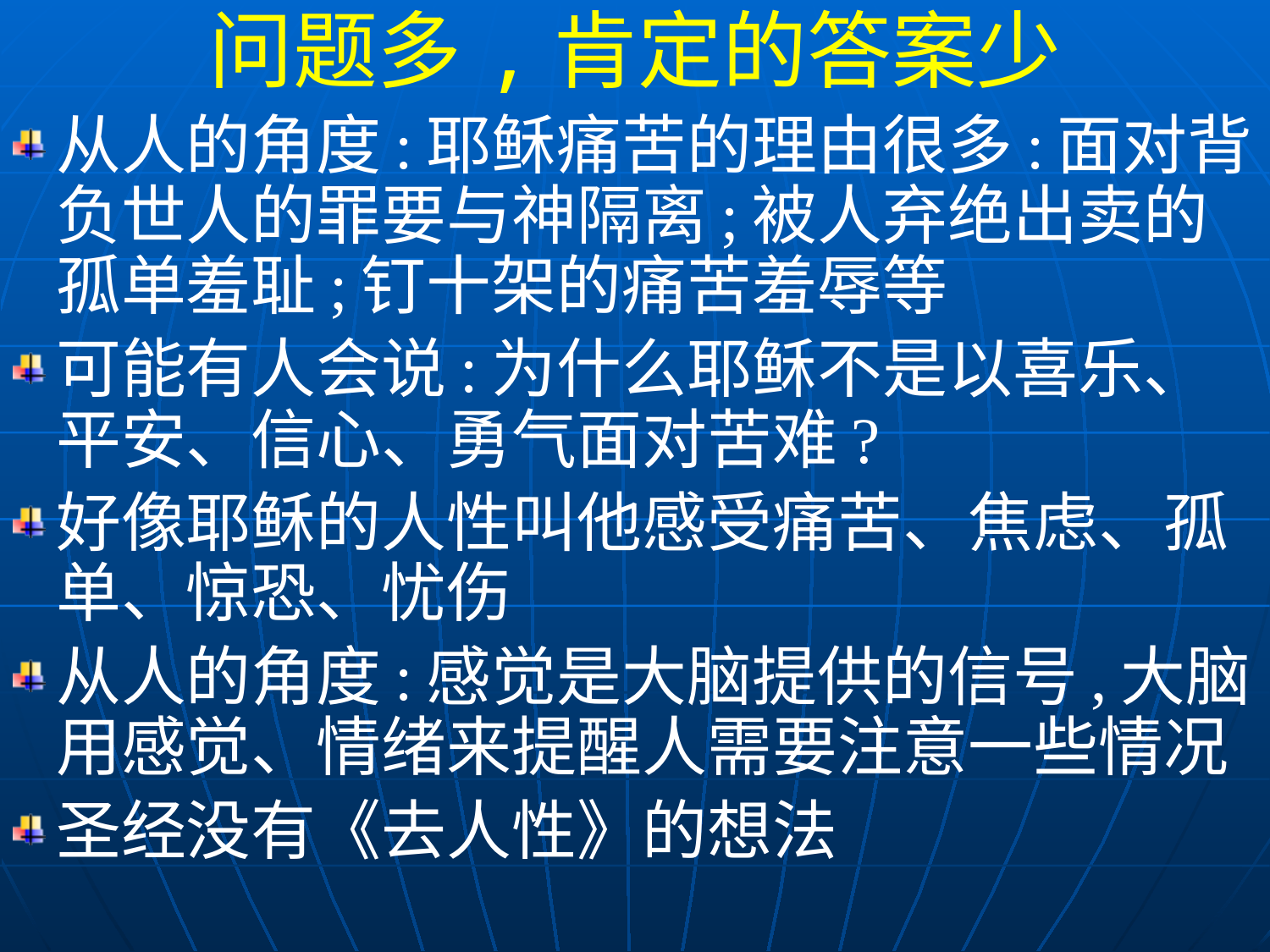

问题多,肯定的答案少
从人的角度:耶稣痛苦的理由很多:面对背负世人的罪要与神隔离;被人弃绝出卖的孤单羞耻;钉十架的痛苦羞辱等
可能有人会说:为什么耶稣不是以喜乐、平安、信心、勇气面对苦难?
好像耶稣的人性叫他感受痛苦、焦虑、孤单、惊恐、忧伤
从人的角度:感觉是大脑提供的信号,大脑用感觉、情绪来提醒人需要注意一些情况
圣经没有《去人性》的想法